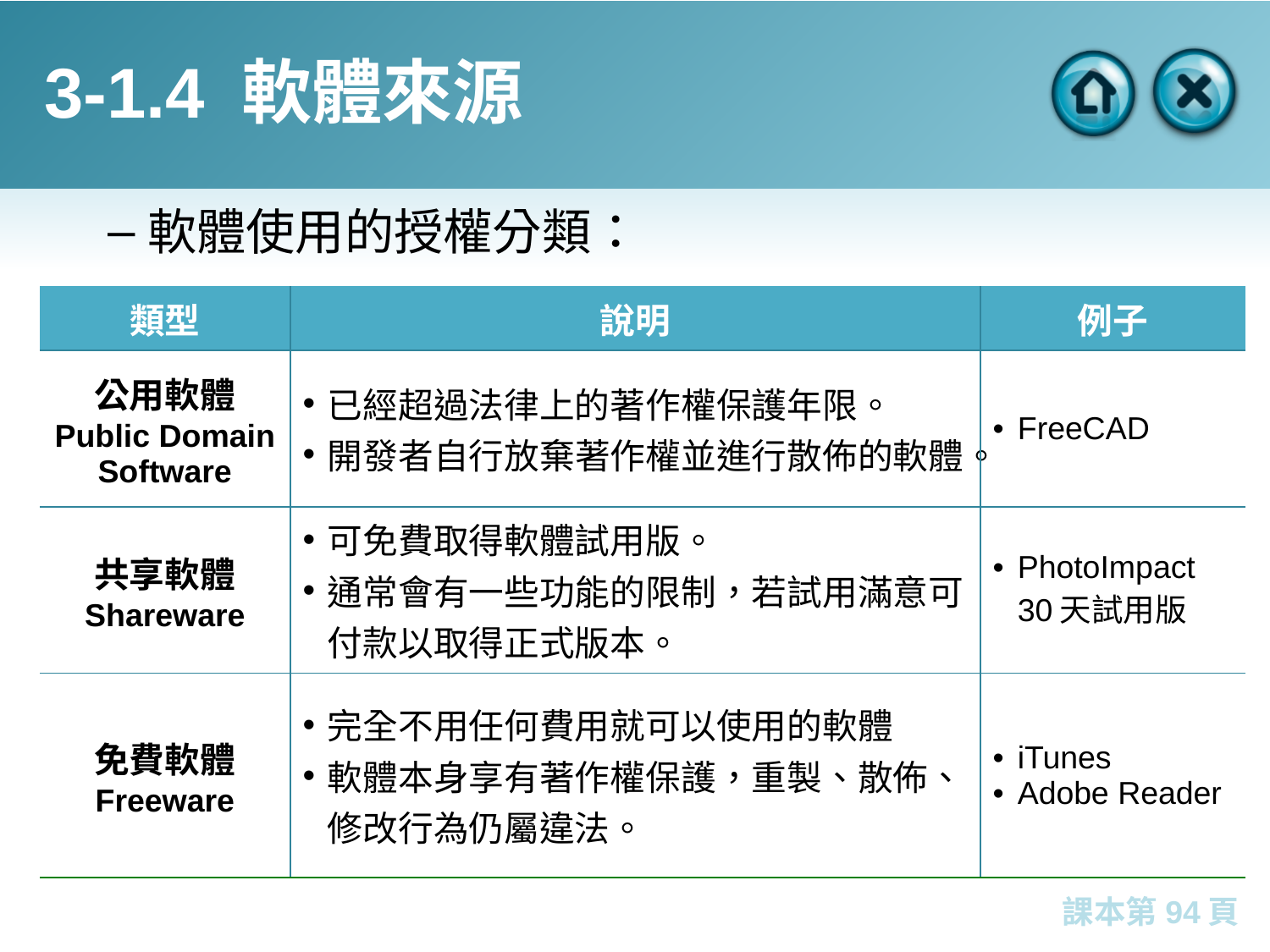

# 3-1.4 軟體來源
軟體使用的授權分類：

| 類型 | 說明 | 例子 |
| --- | --- | --- |
| 公用軟體 Public Domain Software | 已經超過法律上的著作權保護年限。 開發者自行放棄著作權並進行散佈的軟體。 | FreeCAD |
| 共享軟體 Shareware | 可免費取得軟體試用版。 通常會有一些功能的限制，若試用滿意可付款以取得正式版本。 | PhotoImpact 30天試用版 |
| 免費軟體 Freeware | 完全不用任何費用就可以使用的軟體 軟體本身享有著作權保護，重製、散佈、修改行為仍屬違法。 | iTunes Adobe Reader |
課本第94頁